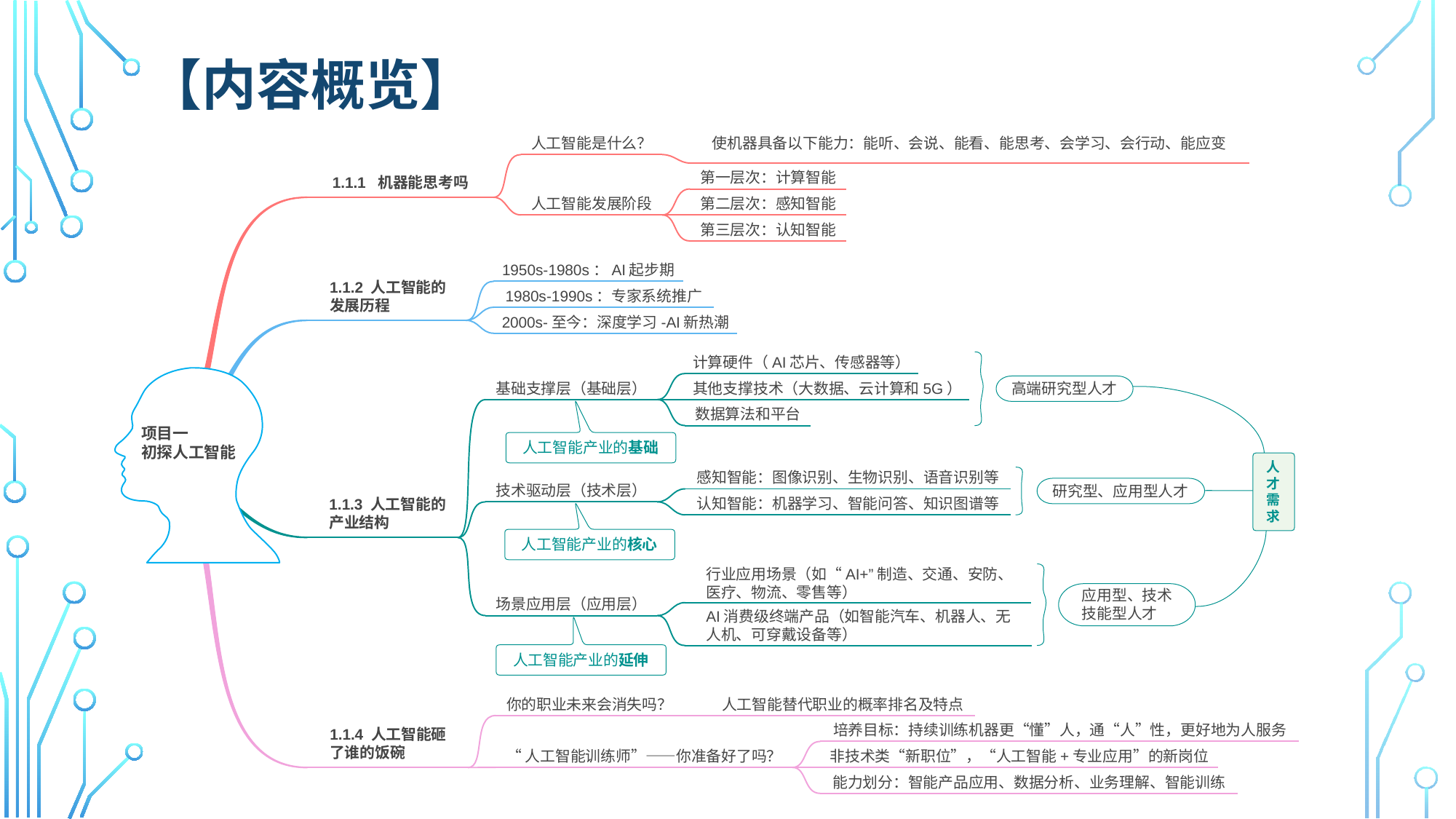

# 【内容概览】
使机器具备以下能力：能听、会说、能看、能思考、会学习、会行动、能应变
人工智能是什么？

第一层次：计算智能
1.1.1  机器能思考吗

人工智能发展阶段
第二层次：感知智能

第三层次：认知智能

1950s-1980s：AI起步期
1.1.2 人工智能的发展历程
1980s-1990s：专家系统推广

2000s-至今：深度学习-AI新热潮

计算硬件（AI芯片、传感器等）

项目一
初探人工智能
高端研究型人才
基础支撑层（基础层）
其他支撑技术（大数据、云计算和5G）

数据算法和平台

人工智能产业的基础
人
才
需
求
感知智能：图像识别、生物识别、语音识别等

研究型、应用型人才
技术驱动层（技术层）
1.1.3 人工智能的产业结构

认知智能：机器学习、智能问答、知识图谱等

人工智能产业的核心
行业应用场景（如“AI+”制造、交通、安防、医疗、物流、零售等）

应用型、技术技能型人才
场景应用层（应用层）
AI消费级终端产品（如智能汽车、机器人、无人机、可穿戴设备等）

人工智能产业的延伸
你的职业未来会消失吗？
人工智能替代职业的概率排名及特点

1.1.4 人工智能砸了谁的饭碗
培养目标：持续训练机器更“懂”人，通“人”性，更好地为人服务

“人工智能训练师”——你准备好了吗？
非技术类“新职位”，“人工智能+专业应用”的新岗位

能力划分：智能产品应用、数据分析、业务理解、智能训练